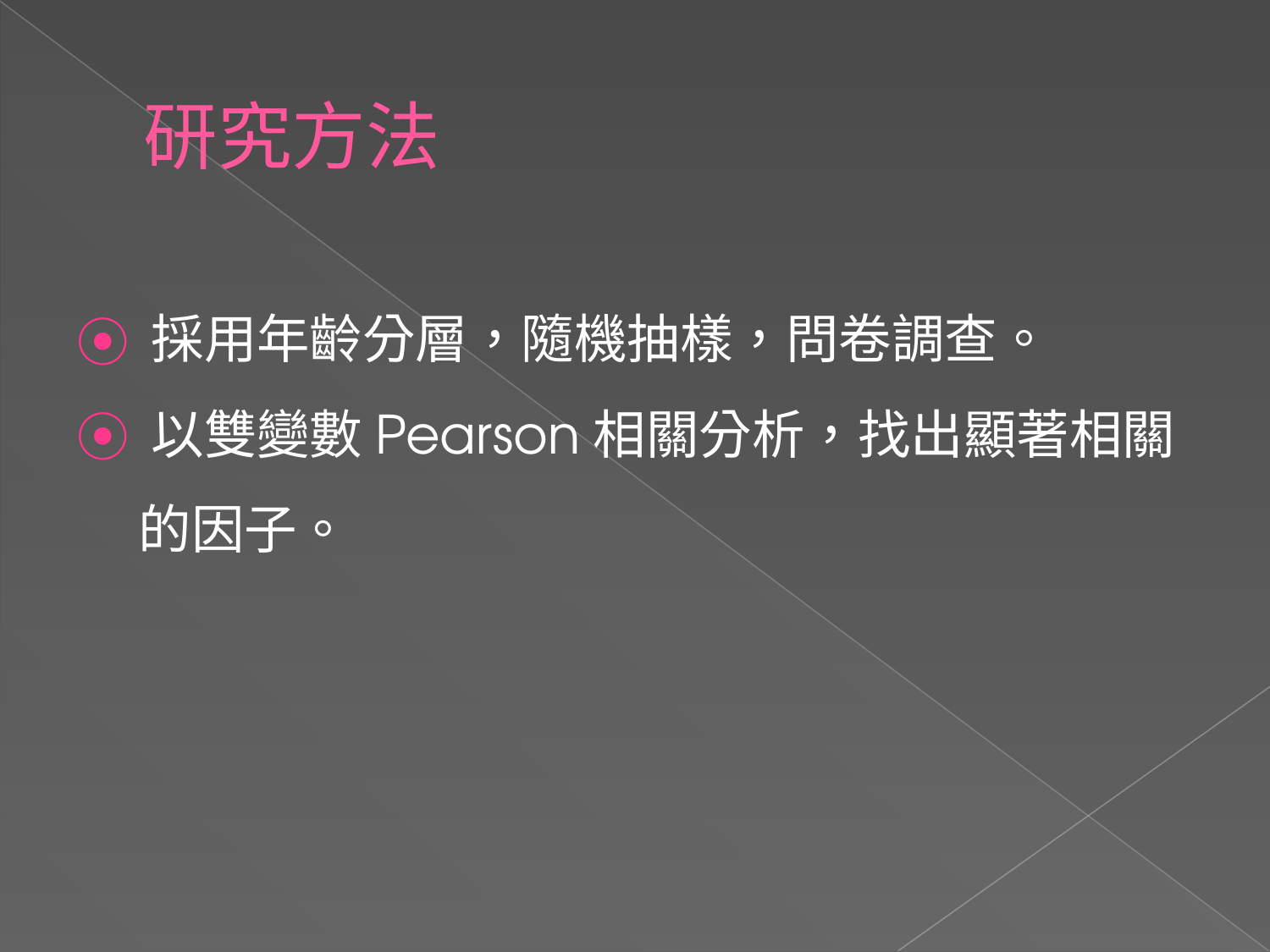

# 研究方法
採用年齡分層，隨機抽樣，問卷調查。
以雙變數Pearson相關分析，找出顯著相關的因子。